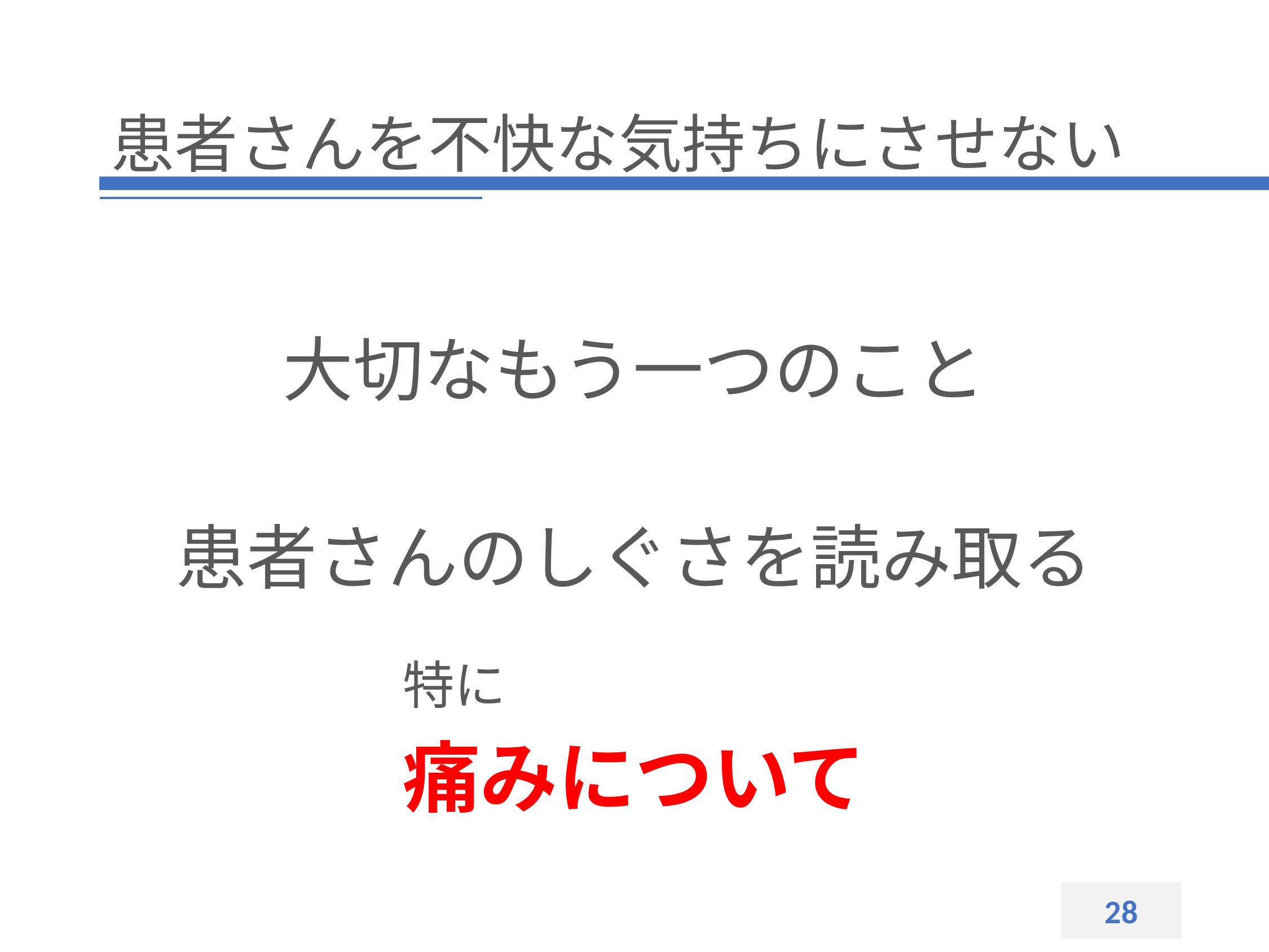

# 患者さんを不快な気持ちにさせない
大切なもう一つのこと

患者さんのしぐさを読み取る
特に
痛みについて
28